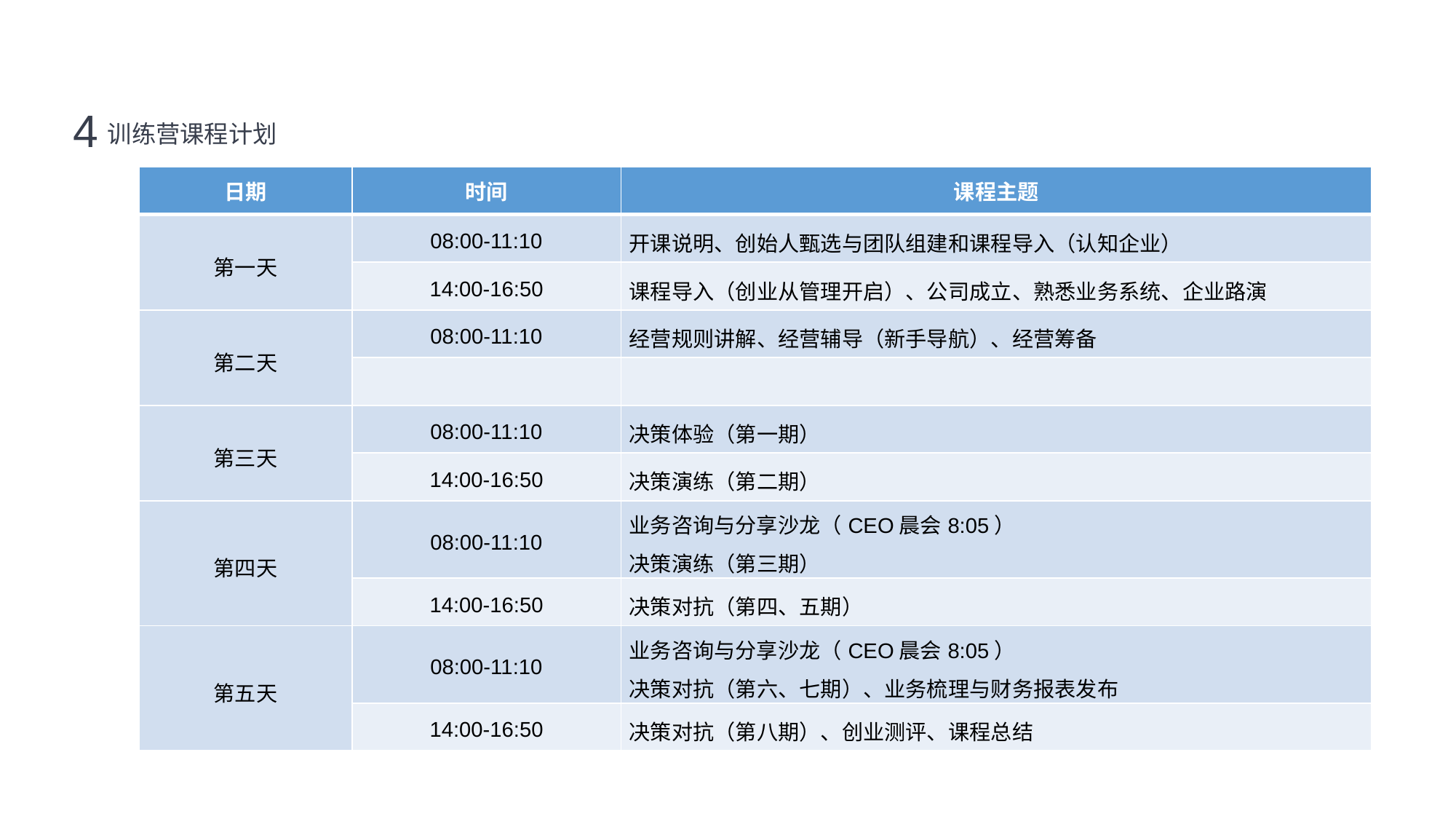

训练营课程计划
4
| 日期 | 时间 | 课程主题 |
| --- | --- | --- |
| 第一天 | 08:00-11:10 | 开课说明、创始人甄选与团队组建和课程导入（认知企业） |
|  | 14:00-16:50 | 课程导入（创业从管理开启）、公司成立、熟悉业务系统、企业路演 |
| 第二天 | 08:00-11:10 | 经营规则讲解、经营辅导（新手导航）、经营筹备 |
|  |  |  |
| 第三天 | 08:00-11:10 | 决策体验（第一期） |
|  | 14:00-16:50 | 决策演练（第二期） |
| 第四天 | 08:00-11:10 | 业务咨询与分享沙龙（CEO晨会8:05） 决策演练（第三期） |
|  | 14:00-16:50 | 决策对抗（第四、五期） |
| 第五天 | 08:00-11:10 | 业务咨询与分享沙龙（CEO晨会8:05） 决策对抗（第六、七期）、业务梳理与财务报表发布 |
|  | 14:00-16:50 | 决策对抗（第八期）、创业测评、课程总结 |
19